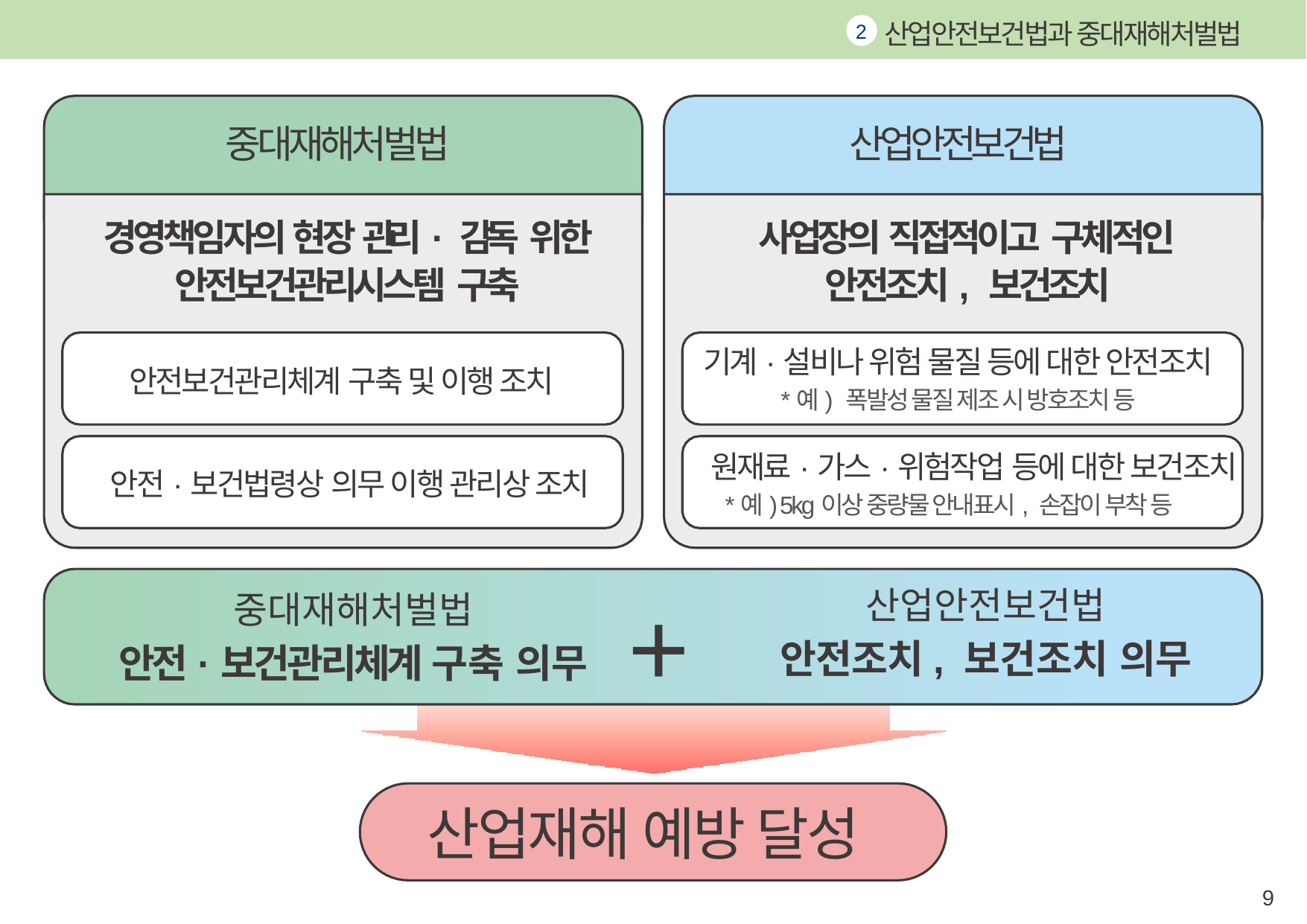

산업안전보건법과 중대재해처벌법
2

중대재해처벌법
산업안전보건법

경영책임자의 현장 관리 ·      감독 위한  안전보건관리시스템 구축
사업장의  직접적이고  구체적인  안전조치, 보건조치

기계·설비나 위험 물질 등에 대한 안전조치
*예) 폭발성 물질 제조 시 방호조치 등
안전보건관리체계 구축 및 이행 조치

원재료·가스·위험작업 등에 대한 보건조치
*예) 5kg이상 중량물 안내표시, 손잡이 부착 등
안전·보건법령상 의무 이행 관리상 조치

산업안전보건법
안전조치, 보건조치 의무
중대재해처벌법
안전·보건관리체계 구축 의무
+

산업재해 예방 달성
9